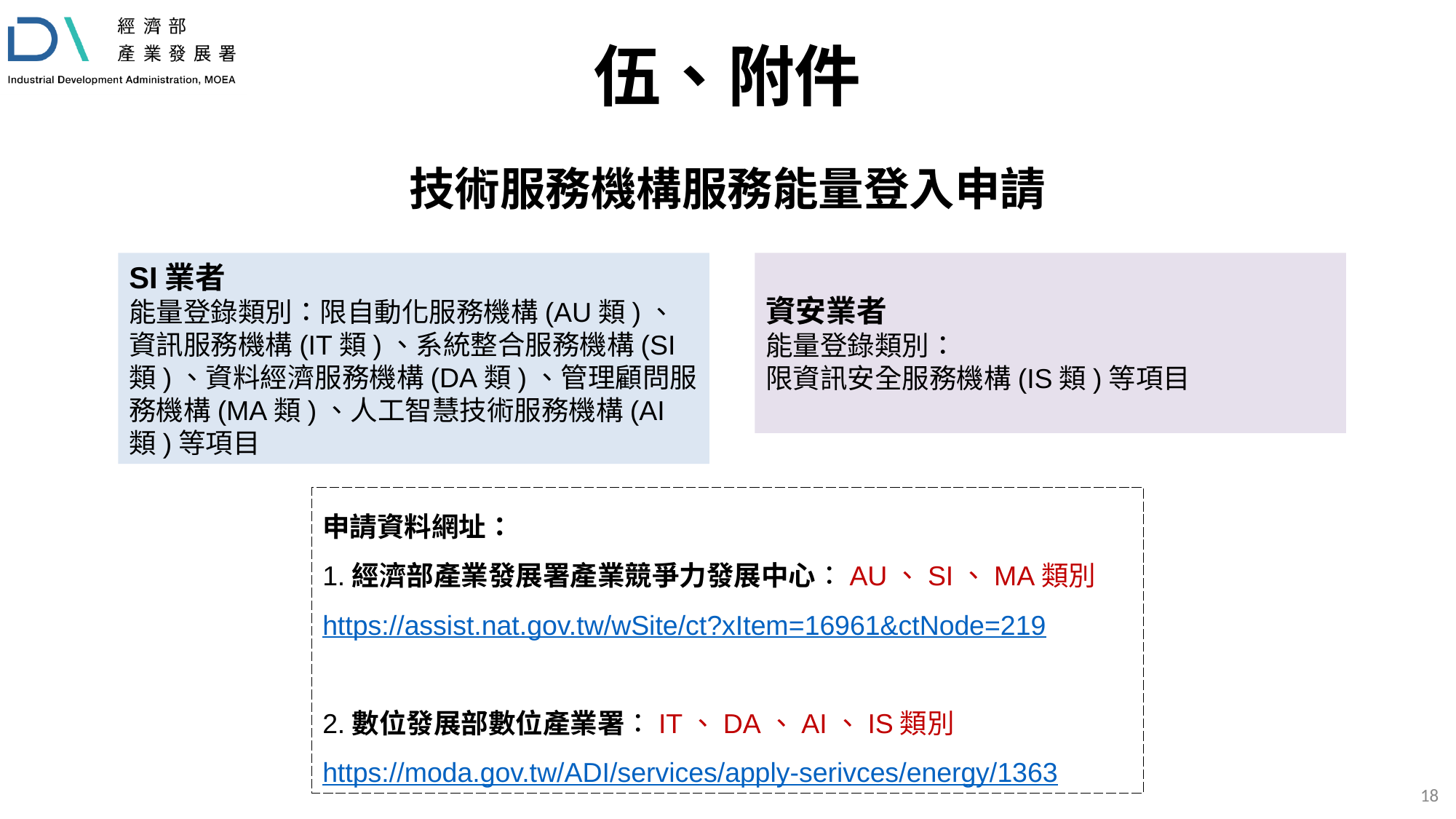

# 伍、附件
技術服務機構服務能量登入申請
類 別 說 明
SI業者
能量登錄類別：限自動化服務機構(AU類)、資訊服務機構(IT類)、系統整合服務機構(SI類)、資料經濟服務機構(DA類)、管理顧問服務機構(MA類)、人工智慧技術服務機構(AI類)等項目
資安業者
能量登錄類別：
限資訊安全服務機構(IS類)等項目
申請資料網址：
1.經濟部產業發展署產業競爭力發展中心：AU、SI、MA類別
https://assist.nat.gov.tw/wSite/ct?xItem=16961&ctNode=219

2.數位發展部數位產業署：IT、DA、AI、IS類別
https://moda.gov.tw/ADI/services/apply-serivces/energy/1363
18